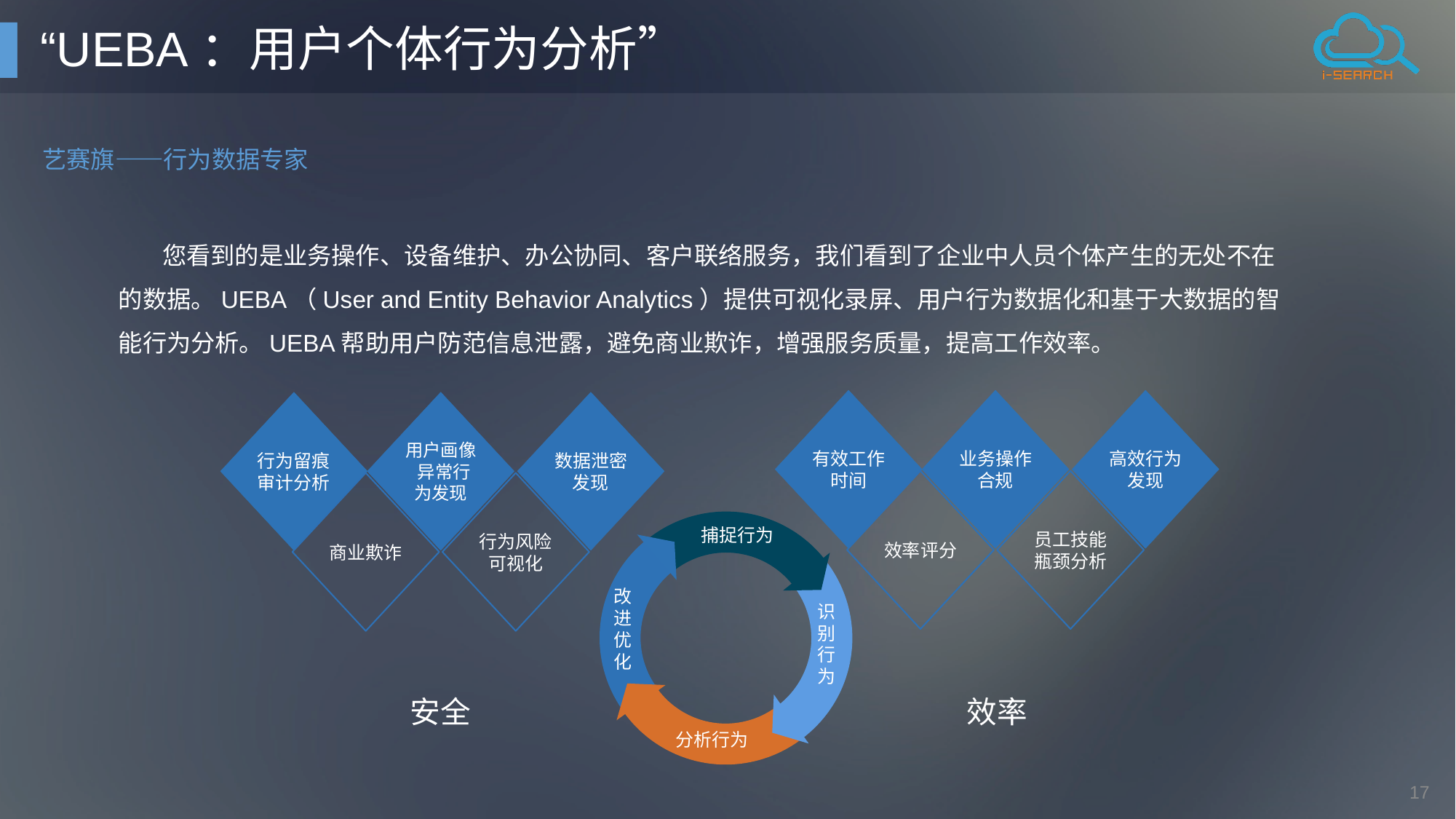

# “UEBA：用户个体行为分析”
艺赛旗——行为数据专家
       您看到的是业务操作、设备维护、办公协同、客户联络服务，我们看到了企业中人员个体产生的无处不在的数据。UEBA（User and Entity Behavior Analytics）提供可视化录屏、用户行为数据化和基于大数据的智能行为分析。UEBA帮助用户防范信息泄露，避免商业欺诈，增强服务质量，提高工作效率。
有效工作时间
业务操作合规
高效行为发现
行为留痕 审计分析
用户画像
 异常行为发现
数据泄密发现
效率评分
员工技能瓶颈分析
商业欺诈
行为风险可视化

捕捉行为

改进优化
识别行为

分析行为

安全
效率